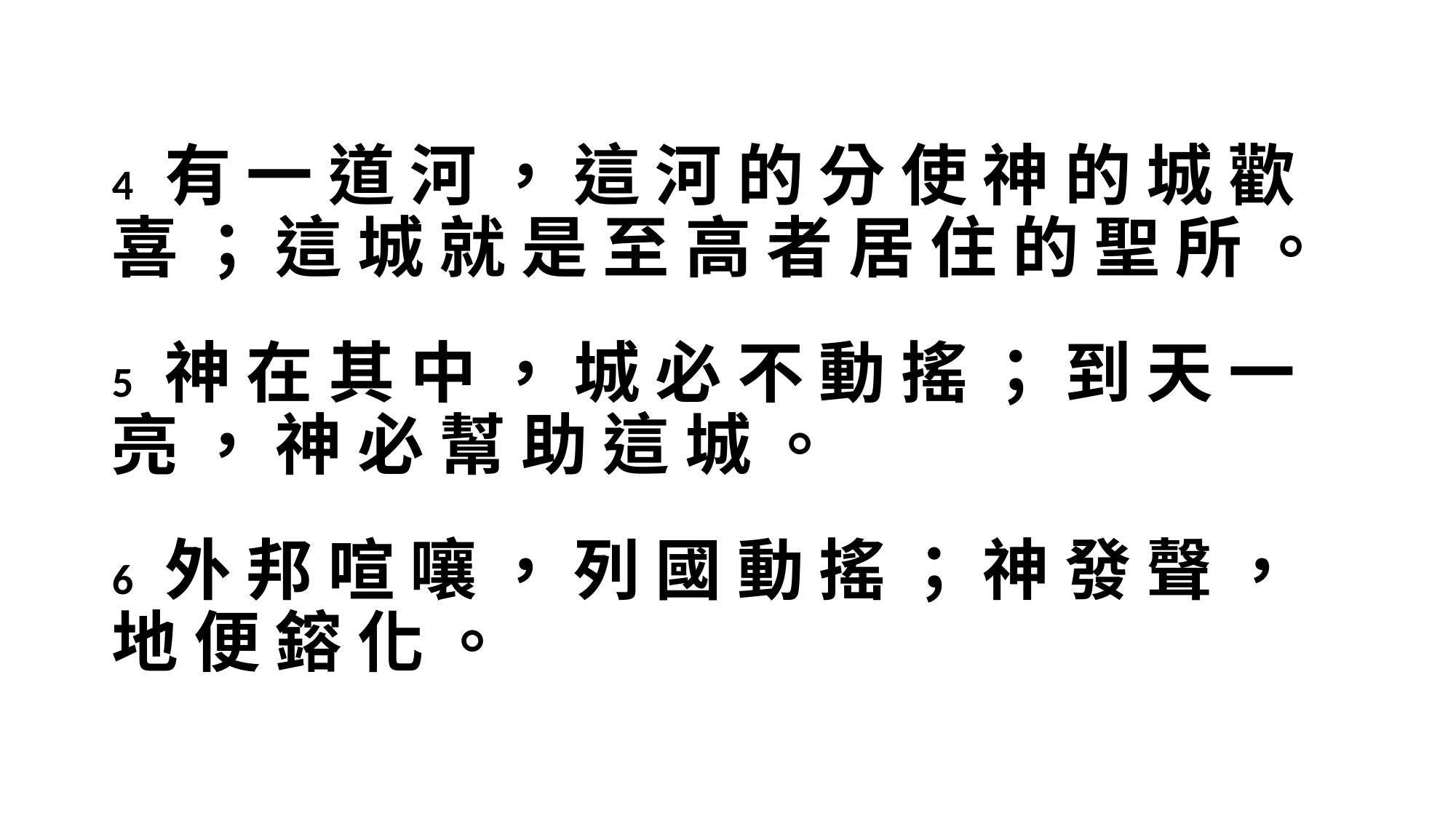

4 有 一 道 河 ， 這 河 的 分 使 神 的 城 歡 喜 ； 這 城 就 是 至 高 者 居 住 的 聖 所 。

5 神 在 其 中 ， 城 必 不 動 搖 ； 到 天 一 亮 ， 神 必 幫 助 這 城 。

6 外 邦 喧 嚷 ， 列 國 動 搖 ； 神 發 聲 ， 地 便 鎔 化 。